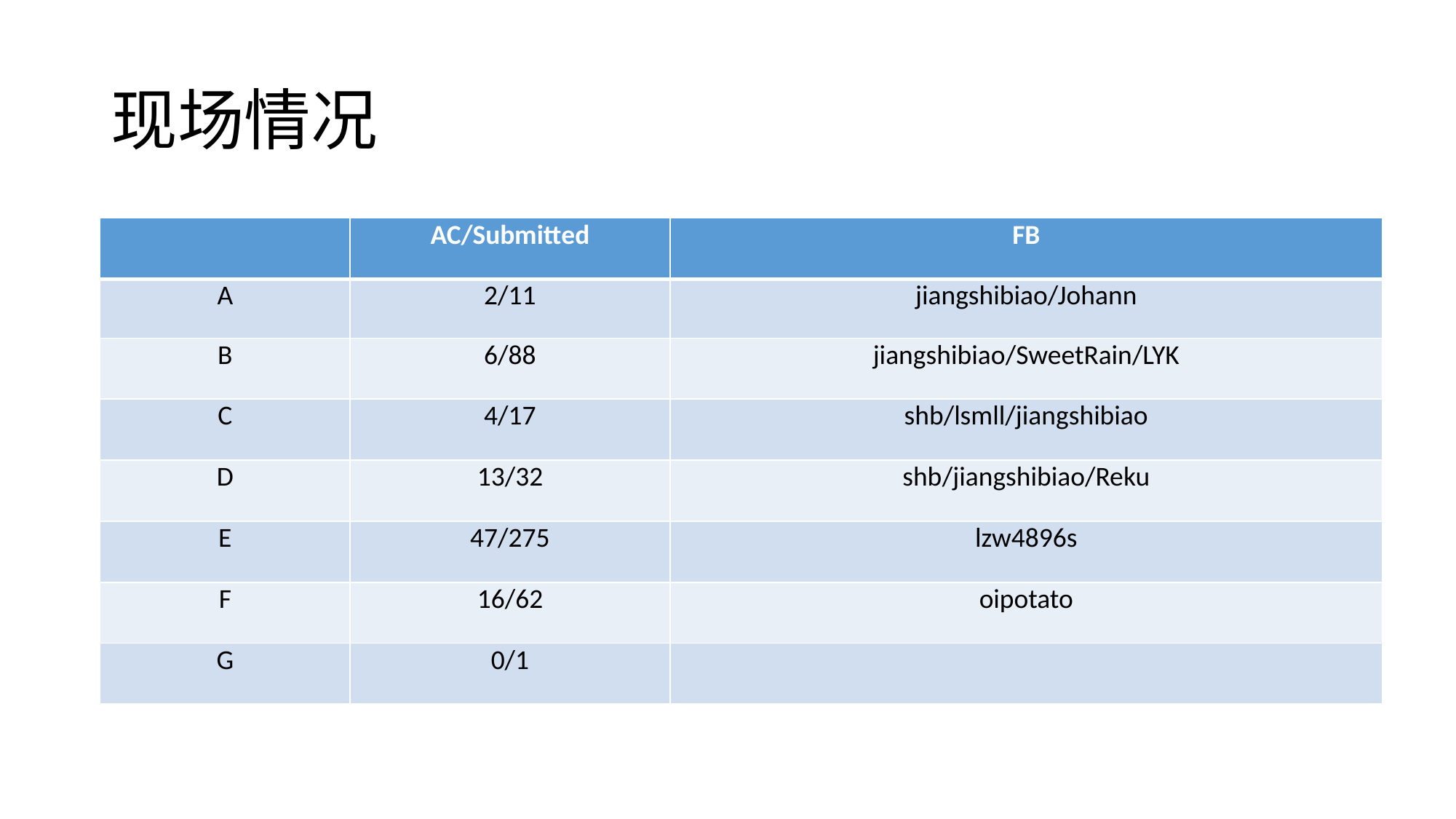

# 现场情况
|  | AC/Submitted | FB |
| --- | --- | --- |
| A | 2/11 | jiangshibiao/Johann |
| B | 6/88 | jiangshibiao/SweetRain/LYK |
| C | 4/17 | shb/lsmll/jiangshibiao |
| D | 13/32 | shb/jiangshibiao/Reku |
| E | 47/275 | lzw4896s |
| F | 16/62 | oipotato |
| G | 0/1 |  |